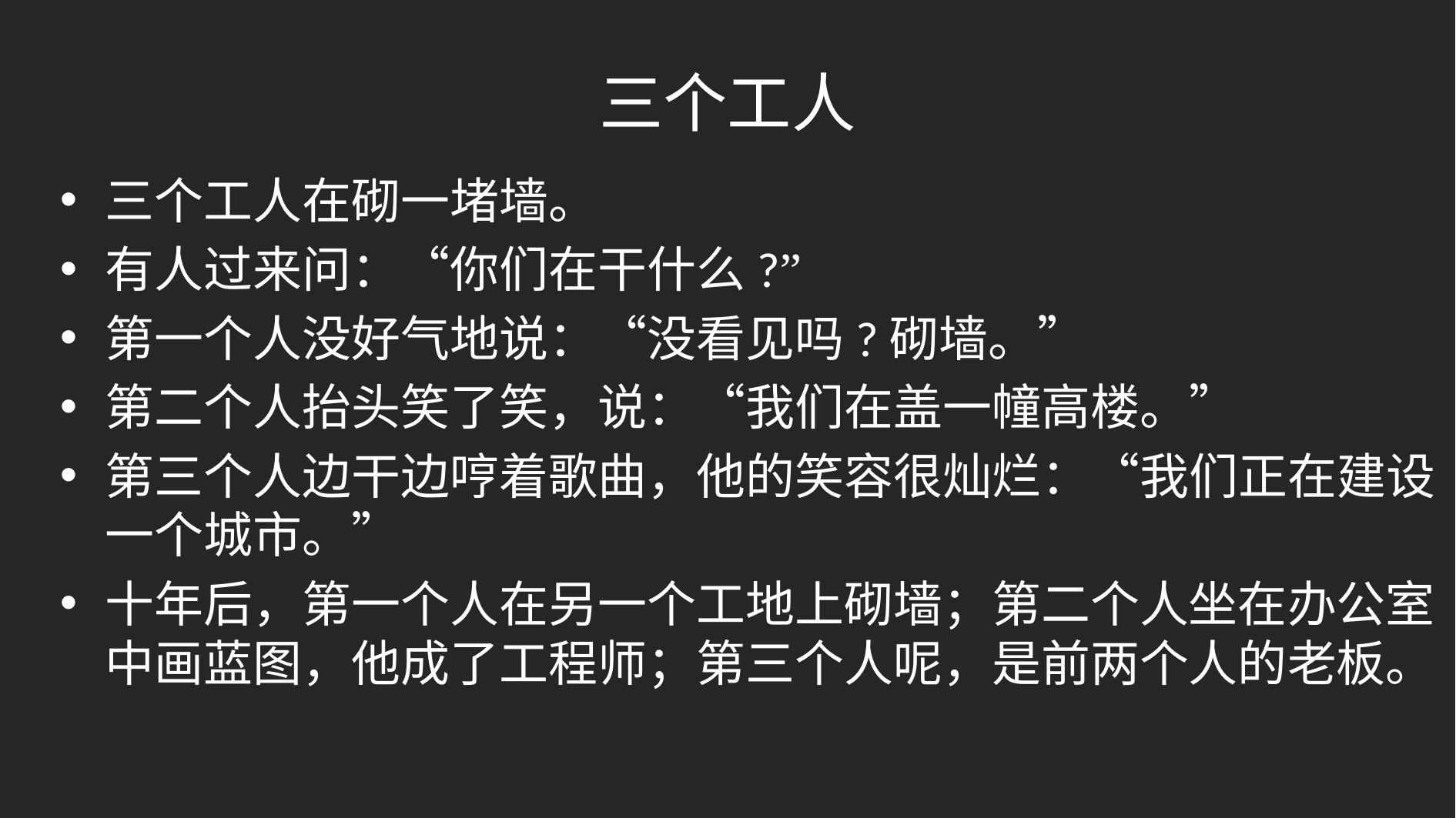

# 三个工人
三个工人在砌一堵墙。
有人过来问：“你们在干什么?”
第一个人没好气地说：“没看见吗?砌墙。”
第二个人抬头笑了笑，说：“我们在盖一幢高楼。”
第三个人边干边哼着歌曲，他的笑容很灿烂：“我们正在建设一个城市。”
十年后，第一个人在另一个工地上砌墙；第二个人坐在办公室中画蓝图，他成了工程师；第三个人呢，是前两个人的老板。